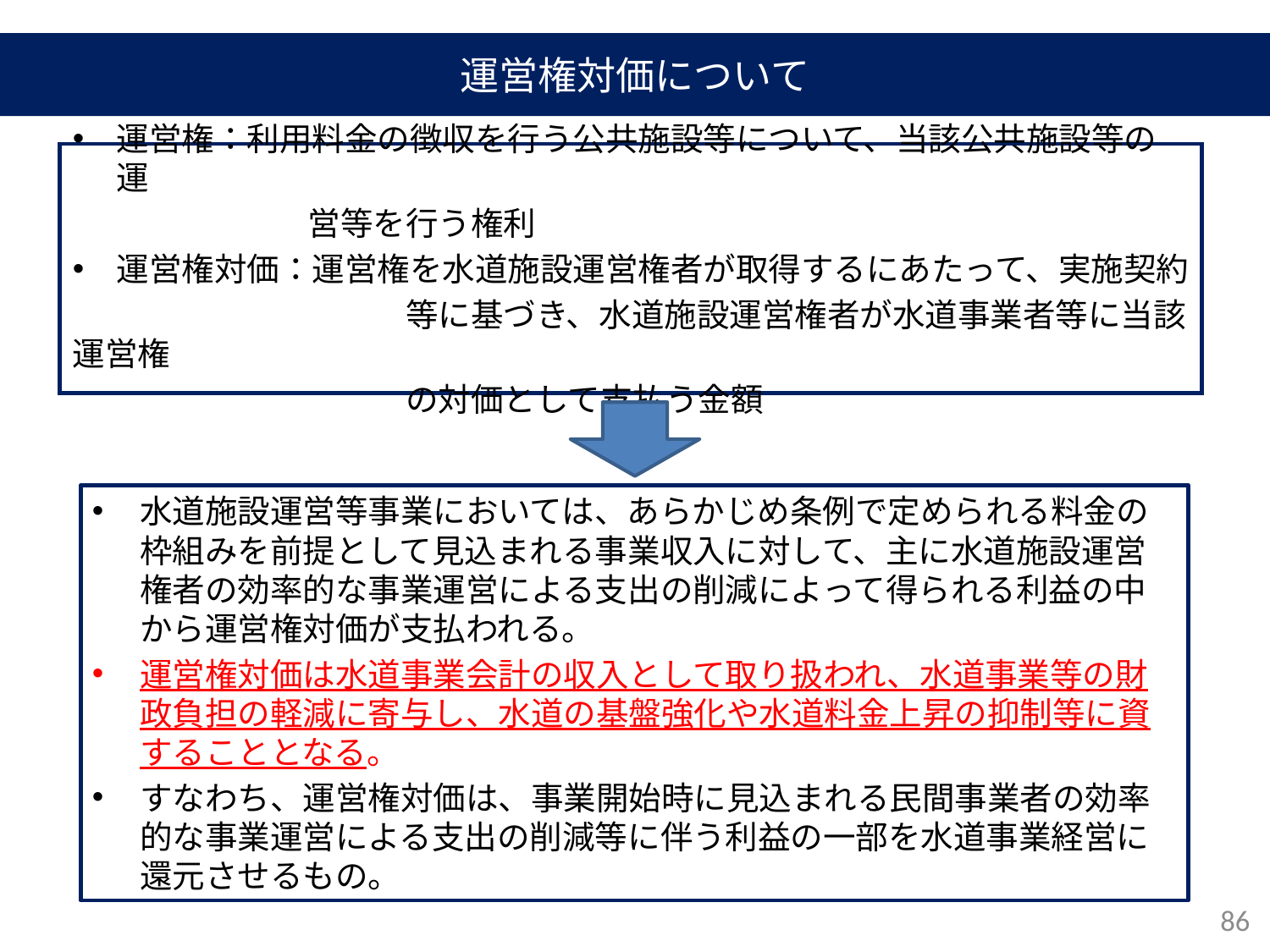

運営権対価について
運営権：利用料金の徴収を行う公共施設等について、当該公共施設等の運
　　 　　　　　営等を行う権利
運営権対価：運営権を水道施設運営権者が取得するにあたって、実施契約
　　　　　　　　　 　等に基づき、水道施設運営権者が水道事業者等に当該運営権
　　　　　　　　　　 の対価として支払う金額

水道施設運営等事業においては、あらかじめ条例で定められる料金の枠組みを前提として見込まれる事業収入に対して、主に水道施設運営権者の効率的な事業運営による支出の削減によって得られる利益の中から運営権対価が支払われる。
運営権対価は水道事業会計の収入として取り扱われ、水道事業等の財政負担の軽減に寄与し、水道の基盤強化や水道料金上昇の抑制等に資することとなる。
すなわち、運営権対価は、事業開始時に見込まれる民間事業者の効率的な事業運営による支出の削減等に伴う利益の一部を水道事業経営に還元させるもの。
86